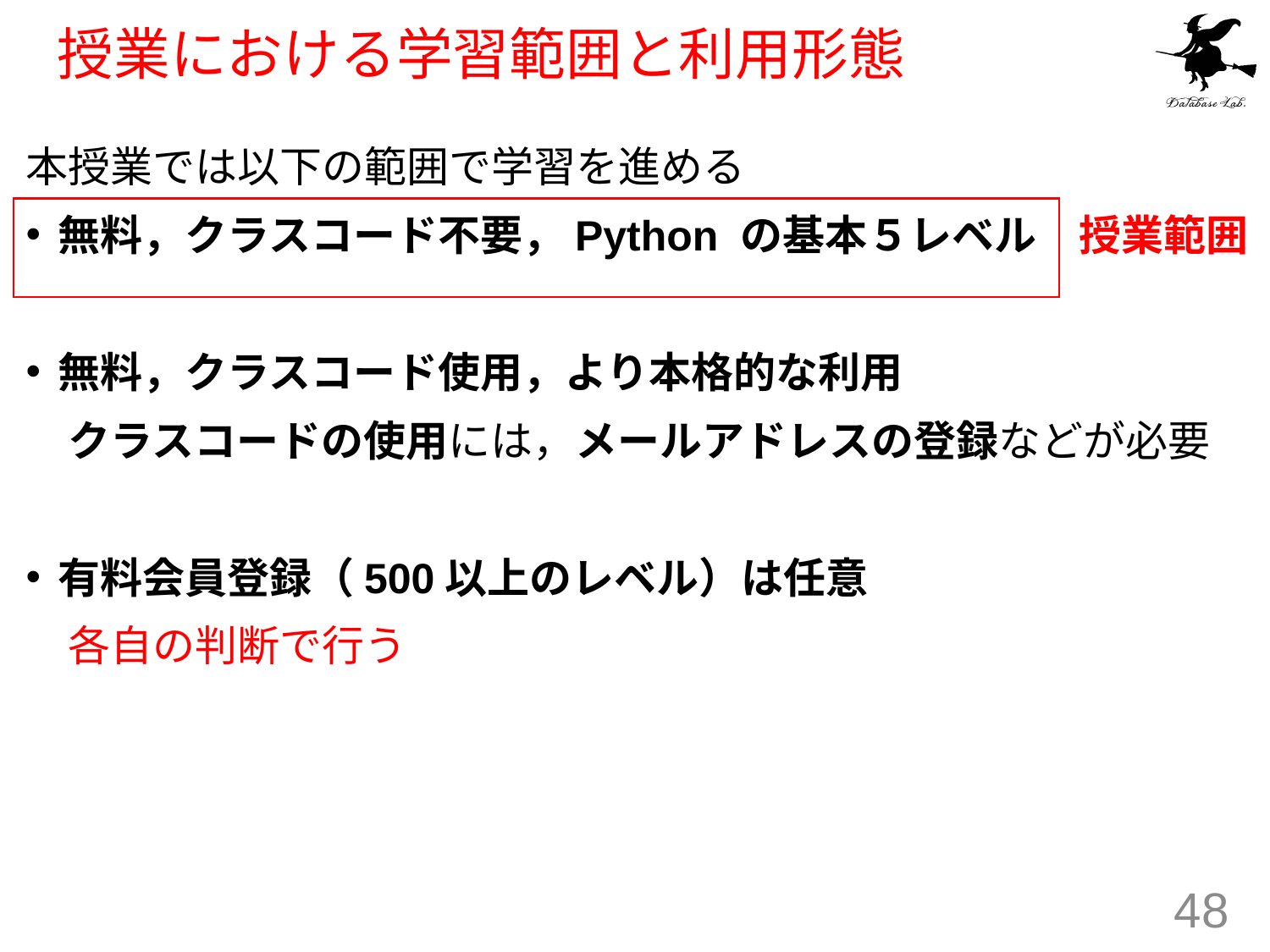

# 授業における学習範囲と利用形態
本授業では以下の範囲で学習を進める
無料，クラスコード不要，Python の基本５レベル　授業範囲

無料，クラスコード使用，より本格的な利用
　クラスコードの使用には，メールアドレスの登録などが必要

有料会員登録（500以上のレベル）は任意
　各自の判断で行う

48